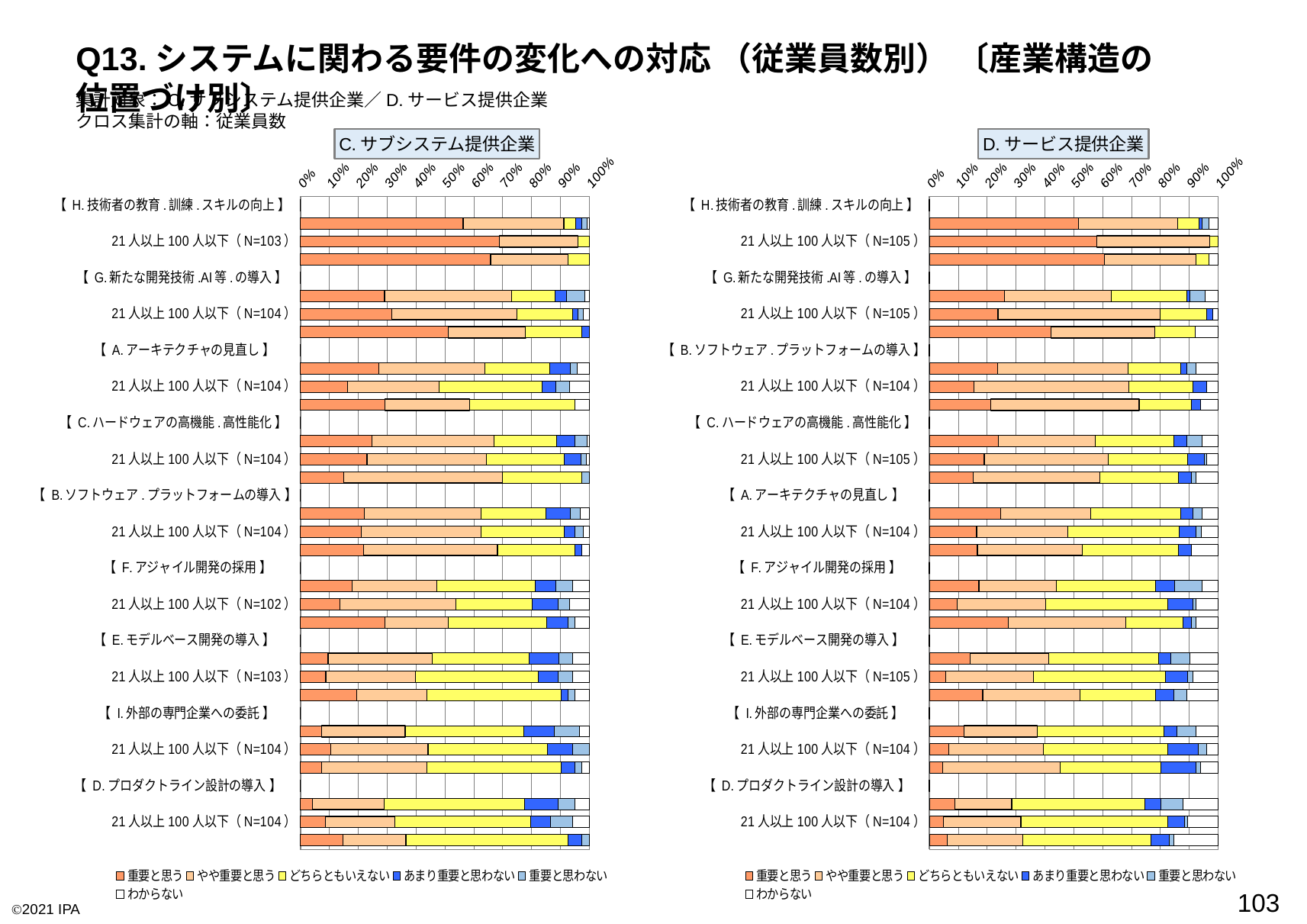

Q13.システムに関わる要件の変化への対応 （従業員数別） 〔産業構造の位置づけ別〕
集計対象：C.サブシステム提供企業／D.サービス提供企業
クロス集計の軸：従業員数

### Chart

| Category | 重要と思う | やや重要と思う | どちらともいえない | あまり重要と思わない | 重要と思わない | わからない |
|---|---|---|---|---|---|---|
| 【 H.技術者の教育.訓練.スキルの向上 】   | 0.0 | 0.0 | 0.0 | 0.0 | 0.0 | 0.0 |
| 20人以下（N=126） | 0.5634920634920635 | 0.3492063492063492 | 0.03968253968253968 | 0.023809523809523808 | 0.015873015873015872 | 0.007936507936507936 |
| 21人以上100人以下（N=103） | 0.6893203883495146 | 0.27184466019417475 | 0.038834951456310676 | 0.0 | 0.0 | 0.0 |
| 101人以上（N=41） | 0.6585365853658537 | 0.2682926829268293 | 0.07317073170731707 | 0.0 | 0.0 | 0.0 |
| 【 G.新たな開発技術.AI等.の導入 】    | 0.0 | 0.0 | 0.0 | 0.0 | 0.0 | 0.0 |
| 20人以下（N=127） | 0.29133858267716534 | 0.4409448818897638 | 0.14960629921259844 | 0.03937007874015748 | 0.06299212598425197 | 0.015748031496062992 |
| 21人以上100人以下（N=104） | 0.3173076923076923 | 0.4326923076923077 | 0.19230769230769232 | 0.019230769230769232 | 0.019230769230769232 | 0.019230769230769232 |
| 101人以上（N=41） | 0.5121951219512195 | 0.2682926829268293 | 0.1951219512195122 | 0.024390243902439025 | 0.0 | 0.0 |
| 【 A.アーキテクチャの見直し 】        | 0.0 | 0.0 | 0.0 | 0.0 | 0.0 | 0.0 |
| 20人以下（N=125） | 0.272 | 0.368 | 0.224 | 0.072 | 0.024 | 0.04 |
| 21人以上100人以下（N=104） | 0.16346153846153846 | 0.3173076923076923 | 0.3557692307692308 | 0.04807692307692308 | 0.04807692307692308 | 0.0673076923076923 |
| 101人以上（N=41） | 0.2926829268292683 | 0.2926829268292683 | 0.36585365853658536 | 0.0 | 0.0 | 0.04878048780487805 |
| 【 C.ハードウェアの高機能.高性能化 】    | 0.0 | 0.0 | 0.0 | 0.0 | 0.0 | 0.0 |
| 20人以下（N=125） | 0.248 | 0.424 | 0.216 | 0.064 | 0.04 | 0.008 |
| 21人以上100人以下（N=104） | 0.23076923076923078 | 0.41346153846153844 | 0.2692307692307692 | 0.057692307692307696 | 0.019230769230769232 | 0.009615384615384616 |
| 101人以上（N=40） | 0.15 | 0.55 | 0.275 | 0.0 | 0.025 | 0.0 |
| 【 B.ソフトウェア.プラットフォームの導入 】 | 0.0 | 0.0 | 0.0 | 0.0 | 0.0 | 0.0 |
| 20人以下（N=126） | 0.2222222222222222 | 0.40476190476190477 | 0.2222222222222222 | 0.0873015873015873 | 0.031746031746031744 | 0.031746031746031744 |
| 21人以上100人以下（N=104） | 0.21153846153846154 | 0.41346153846153844 | 0.28846153846153844 | 0.038461538461538464 | 0.028846153846153848 | 0.019230769230769232 |
| 101人以上（N=41） | 0.21951219512195122 | 0.4634146341463415 | 0.2682926829268293 | 0.024390243902439025 | 0.0 | 0.024390243902439025 |
| 【 F.アジャイル開発の採用 】         | 0.0 | 0.0 | 0.0 | 0.0 | 0.0 | 0.0 |
| 20人以下（N=123） | 0.17886178861788618 | 0.2926829268292683 | 0.34146341463414637 | 0.07317073170731707 | 0.056910569105691054 | 0.056910569105691054 |
| 21人以上100人以下（N=102） | 0.13725490196078433 | 0.4019607843137255 | 0.2647058823529412 | 0.08823529411764706 | 0.0392156862745098 | 0.06862745098039216 |
| 101人以上（N=41） | 0.2926829268292683 | 0.21951219512195122 | 0.34146341463414637 | 0.07317073170731707 | 0.024390243902439025 | 0.04878048780487805 |
| 【 E.モデルベース開発の導入 】        | 0.0 | 0.0 | 0.0 | 0.0 | 0.0 | 0.0 |
| 20人以下（N=125） | 0.096 | 0.36 | 0.336 | 0.104 | 0.048 | 0.056 |
| 21人以上100人以下（N=103） | 0.08737864077669903 | 0.3106796116504854 | 0.42718446601941745 | 0.06796116504854369 | 0.04854368932038835 | 0.05825242718446602 |
| 101人以上（N=41） | 0.1951219512195122 | 0.24390243902439024 | 0.4634146341463415 | 0.024390243902439025 | 0.024390243902439025 | 0.04878048780487805 |
| 【 I.外部の専門企業への委託 】        | 0.0 | 0.0 | 0.0 | 0.0 | 0.0 | 0.0 |
| 20人以下（N=124） | 0.07258064516129033 | 0.2903225806451613 | 0.4112903225806452 | 0.10483870967741936 | 0.08870967741935484 | 0.03225806451612903 |
| 21人以上100人以下（N=104） | 0.10576923076923077 | 0.33653846153846156 | 0.41346153846153844 | 0.08653846153846154 | 0.057692307692307696 | 0.0 |
| 101人以上（N=41） | 0.07317073170731707 | 0.36585365853658536 | 0.4634146341463415 | 0.04878048780487805 | 0.024390243902439025 | 0.024390243902439025 |
| 【 D.プロダクトライン設計の導入 】      | 0.0 | 0.0 | 0.0 | 0.0 | 0.0 | 0.0 |
| 20人以下（N=121） | 0.04132231404958678 | 0.24793388429752067 | 0.48760330578512395 | 0.11570247933884298 | 0.05785123966942149 | 0.049586776859504134 |
| 21人以上100人以下（N=104） | 0.08653846153846154 | 0.2403846153846154 | 0.47115384615384615 | 0.0673076923076923 | 0.07692307692307693 | 0.057692307692307696 |
| 101人以上（N=41） | 0.14634146341463414 | 0.21951219512195122 | 0.5609756097560976 | 0.04878048780487805 | 0.024390243902439025 | 0.0 |
C.サブシステム提供企業

### Chart

| Category | 重要と思う | やや重要と思う | どちらともいえない | あまり重要と思わない | 重要と思わない | わからない |
|---|---|---|---|---|---|---|
| 【 H.技術者の教育.訓練.スキルの向上 】   | 0.0 | 0.0 | 0.0 | 0.0 | 0.0 | 0.0 |
| 20人以下（N=93） | 0.5161290322580645 | 0.34408602150537637 | 0.07526881720430108 | 0.010752688172043012 | 0.021505376344086023 | 0.03225806451612903 |
| 21人以上100人以下（N=105） | 0.580952380952381 | 0.3904761904761905 | 0.02857142857142857 | 0.0 | 0.0 | 0.0 |
| 101人以上（N=66） | 0.6060606060606061 | 0.3181818181818182 | 0.045454545454545456 | 0.0 | 0.0 | 0.030303030303030304 |
| 【 G.新たな開発技術.AI等.の導入 】    | 0.0 | 0.0 | 0.0 | 0.0 | 0.0 | 0.0 |
| 20人以下（N=92） | 0.2608695652173913 | 0.3695652173913043 | 0.2608695652173913 | 0.010869565217391304 | 0.05434782608695652 | 0.043478260869565216 |
| 21人以上100人以下（N=105） | 0.23809523809523808 | 0.5619047619047619 | 0.1619047619047619 | 0.01904761904761905 | 0.0 | 0.01904761904761905 |
| 101人以上（N=64） | 0.421875 | 0.359375 | 0.140625 | 0.0 | 0.0 | 0.078125 |
| 【 B.ソフトウェア.プラットフォームの導入 】 | 0.0 | 0.0 | 0.0 | 0.0 | 0.0 | 0.0 |
| 20人以下（N=93） | 0.23655913978494625 | 0.45161290322580644 | 0.1827956989247312 | 0.021505376344086023 | 0.03225806451612903 | 0.07526881720430108 |
| 21人以上100人以下（N=104） | 0.15384615384615385 | 0.5384615384615384 | 0.22115384615384615 | 0.04807692307692308 | 0.0 | 0.038461538461538464 |
| 101人以上（N=66） | 0.21212121212121213 | 0.5151515151515151 | 0.18181818181818182 | 0.030303030303030304 | 0.0 | 0.06060606060606061 |
| 【 C.ハードウェアの高機能.高性能化 】    | 0.0 | 0.0 | 0.0 | 0.0 | 0.0 | 0.0 |
| 20人以下（N=92） | 0.2391304347826087 | 0.33695652173913043 | 0.2717391304347826 | 0.043478260869565216 | 0.05434782608695652 | 0.05434782608695652 |
| 21人以上100人以下（N=105） | 0.19047619047619047 | 0.42857142857142855 | 0.2761904761904762 | 0.05714285714285714 | 0.009523809523809525 | 0.0380952380952381 |
| 101人以上（N=66） | 0.15151515151515152 | 0.4393939393939394 | 0.2727272727272727 | 0.045454545454545456 | 0.015151515151515152 | 0.07575757575757576 |
| 【 A.アーキテクチャの見直し 】        | 0.0 | 0.0 | 0.0 | 0.0 | 0.0 | 0.0 |
| 20人以下（N=93） | 0.24731182795698925 | 0.3118279569892473 | 0.3118279569892473 | 0.043010752688172046 | 0.03225806451612903 | 0.053763440860215055 |
| 21人以上100人以下（N=104） | 0.16346153846153846 | 0.3173076923076923 | 0.38461538461538464 | 0.057692307692307696 | 0.019230769230769232 | 0.057692307692307696 |
| 101人以上（N=66） | 0.16666666666666666 | 0.36363636363636365 | 0.3333333333333333 | 0.045454545454545456 | 0.0 | 0.09090909090909091 |
| 【 F.アジャイル開発の採用 】         | 0.0 | 0.0 | 0.0 | 0.0 | 0.0 | 0.0 |
| 20人以下（N=93） | 0.17204301075268819 | 0.26881720430107525 | 0.34408602150537637 | 0.06451612903225806 | 0.0967741935483871 | 0.053763440860215055 |
| 21人以上100人以下（N=104） | 0.09615384615384616 | 0.3076923076923077 | 0.4230769230769231 | 0.08653846153846154 | 0.009615384615384616 | 0.07692307692307693 |
| 101人以上（N=66） | 0.2727272727272727 | 0.4090909090909091 | 0.19696969696969696 | 0.030303030303030304 | 0.015151515151515152 | 0.07575757575757576 |
| 【 E.モデルベース開発の導入 】        | 0.0 | 0.0 | 0.0 | 0.0 | 0.0 | 0.0 |
| 20人以下（N=92） | 0.14130434782608695 | 0.2717391304347826 | 0.3804347826086957 | 0.043478260869565216 | 0.06521739130434782 | 0.09782608695652174 |
| 21人以上100人以下（N=105） | 0.05714285714285714 | 0.3047619047619048 | 0.45714285714285713 | 0.0761904761904762 | 0.01904761904761905 | 0.08571428571428572 |
| 101人以上（N=65） | 0.18461538461538463 | 0.3384615384615385 | 0.26153846153846155 | 0.06153846153846154 | 0.046153846153846156 | 0.1076923076923077 |
| 【 I.外部の専門企業への委託 】        | 0.0 | 0.0 | 0.0 | 0.0 | 0.0 | 0.0 |
| 20人以下（N=91） | 0.12087912087912088 | 0.25274725274725274 | 0.43956043956043955 | 0.04395604395604396 | 0.06593406593406594 | 0.07692307692307693 |
| 21人以上100人以下（N=104） | 0.0673076923076923 | 0.3269230769230769 | 0.4326923076923077 | 0.10576923076923077 | 0.028846153846153848 | 0.038461538461538464 |
| 101人以上（N=66） | 0.045454545454545456 | 0.4090909090909091 | 0.3484848484848485 | 0.12121212121212122 | 0.015151515151515152 | 0.06060606060606061 |
| 【 D.プロダクトライン設計の導入 】      | 0.0 | 0.0 | 0.0 | 0.0 | 0.0 | 0.0 |
| 20人以下（N=91） | 0.08791208791208792 | 0.1978021978021978 | 0.46153846153846156 | 0.054945054945054944 | 0.07692307692307693 | 0.12087912087912088 |
| 21人以上100人以下（N=104） | 0.04807692307692308 | 0.2692307692307692 | 0.5096153846153846 | 0.057692307692307696 | 0.009615384615384616 | 0.10576923076923077 |
| 101人以上（N=65） | 0.06153846153846154 | 0.26153846153846155 | 0.4461538461538462 | 0.06153846153846154 | 0.015384615384615385 | 0.15384615384615385 |
D.サービス提供企業